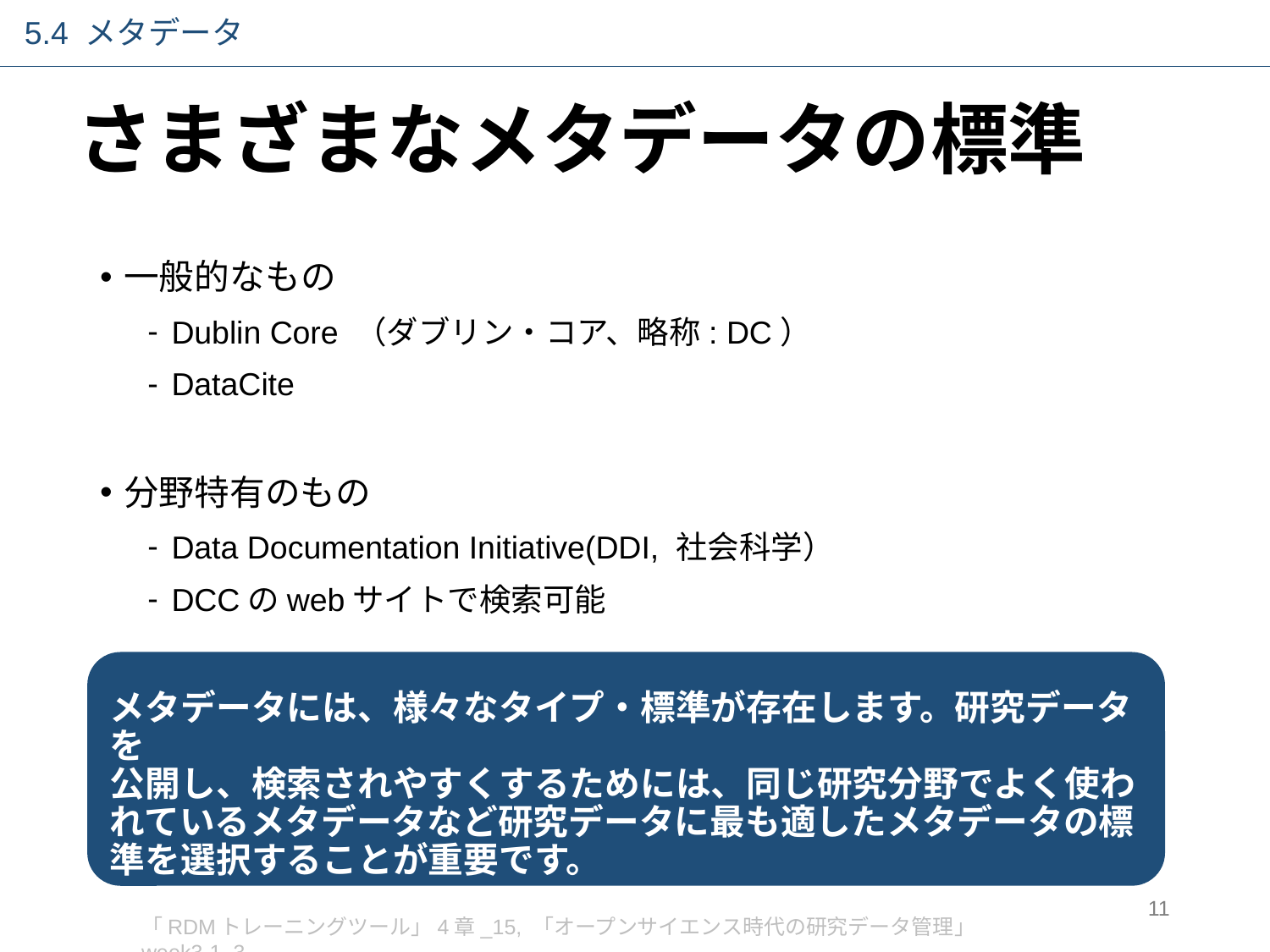

5.4 メタデータ
# さまざまなメタデータの標準
一般的なもの
Dublin Core （ダブリン・コア、略称: DC）
DataCite

分野特有のもの
Data Documentation Initiative(DDI, 社会科学）
DCCのwebサイトで検索可能

メタデータには、様々なタイプ・標準が存在します。研究データを
公開し、検索されやすくするためには、同じ研究分野でよく使われているメタデータなど研究データに最も適したメタデータの標準を選択することが重要です。
11
「RDMトレーニングツール」4章_15, 「オープンサイエンス時代の研究データ管理」 week3-1_3